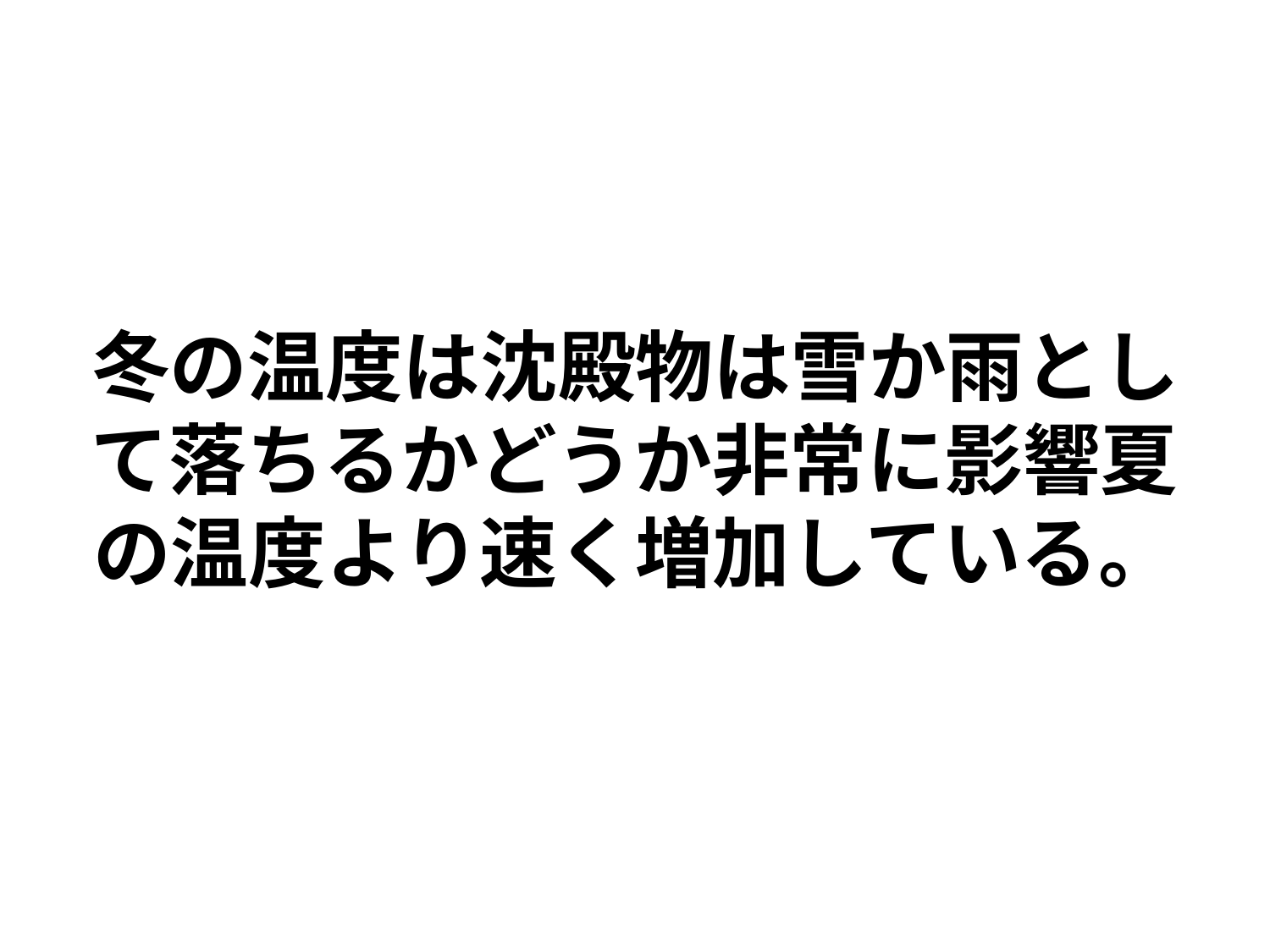

# 冬の温度は沈殿物は雪か雨として落ちるかどうか非常に影響夏の温度より速く増加している。